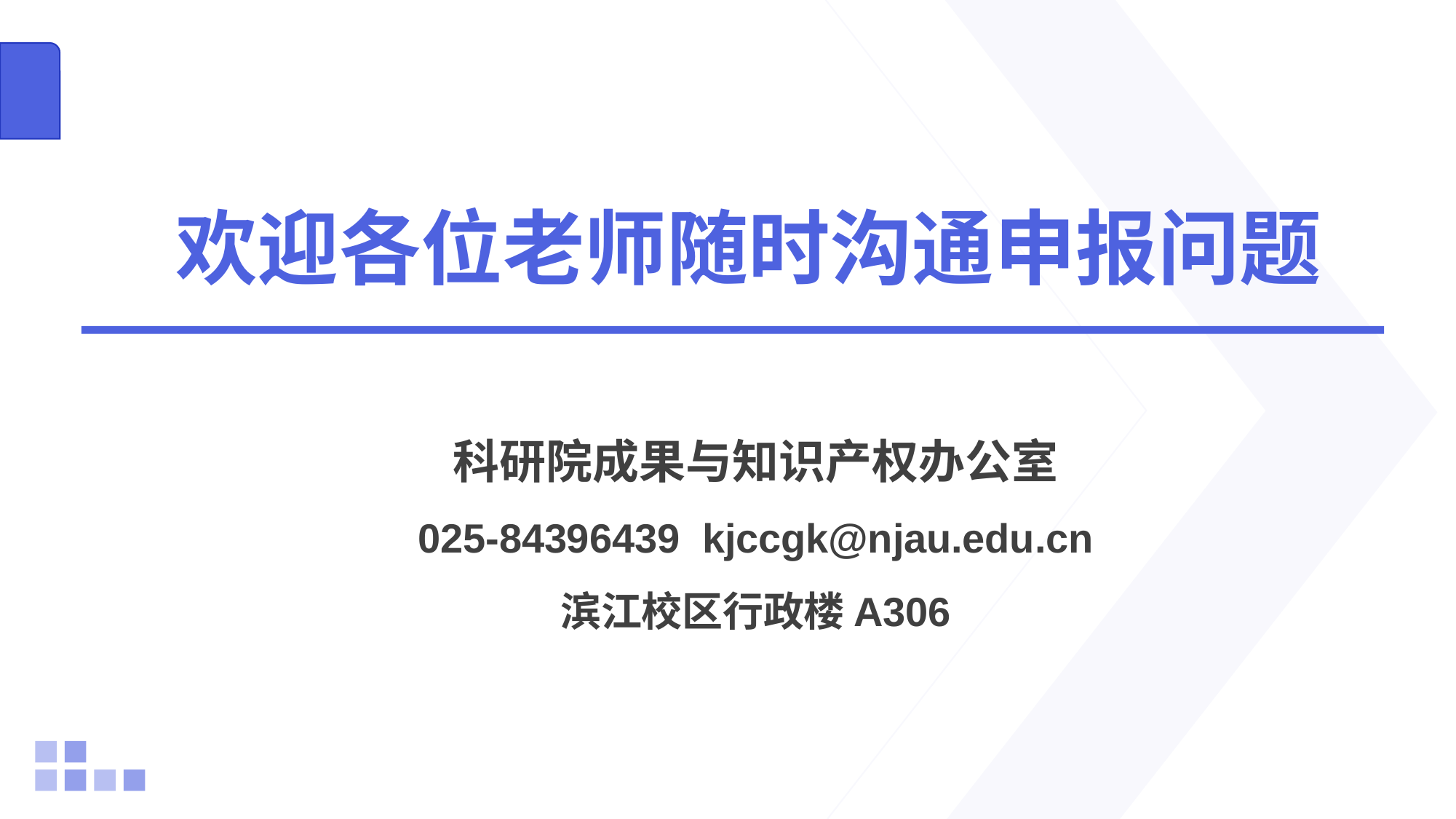

欢迎各位老师随时沟通申报问题

科研院成果与知识产权办公室
025-84396439  kjccgk@njau.edu.cn
滨江校区行政楼A306